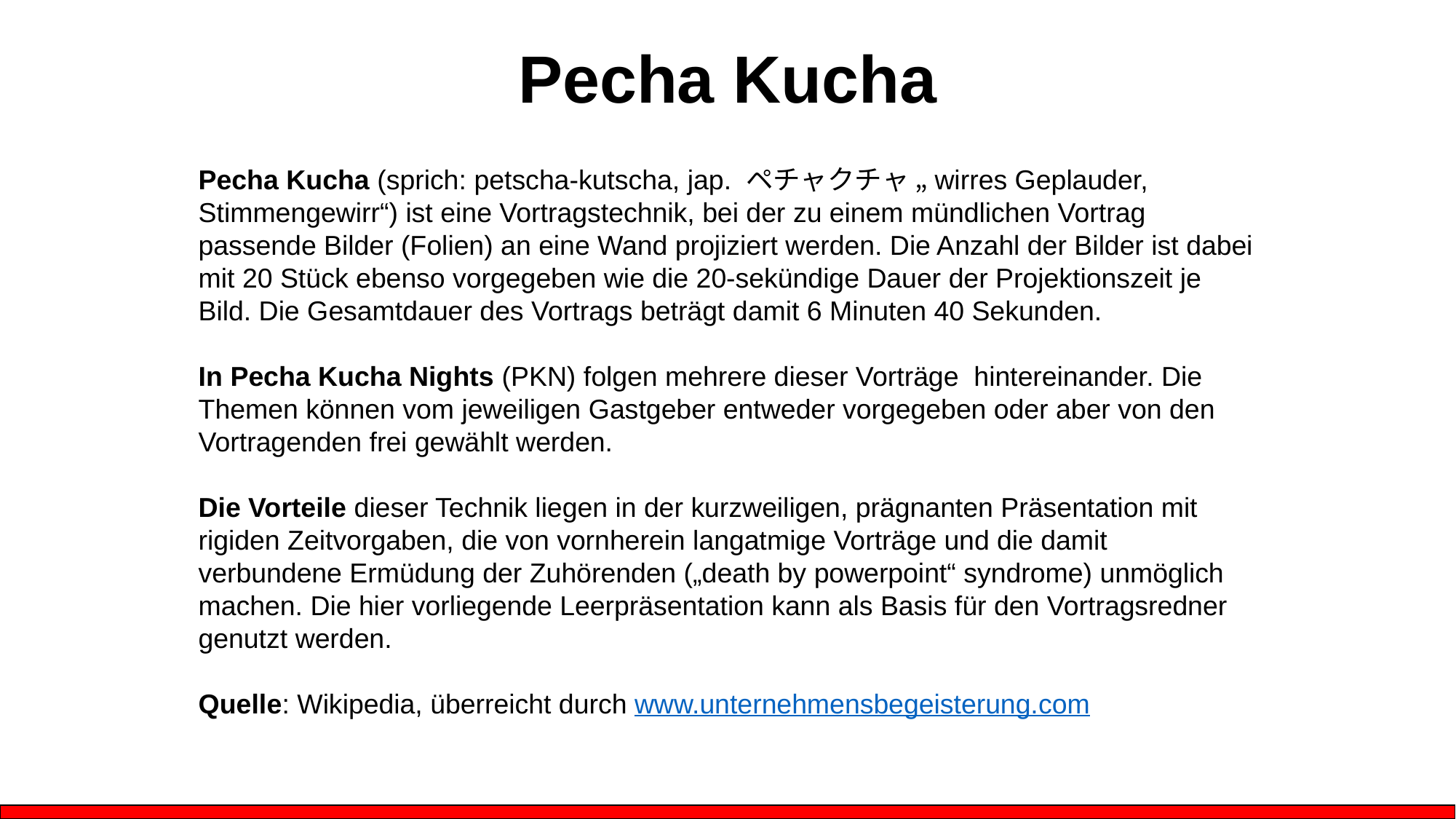

Pecha Kucha
Pecha Kucha (sprich: petscha-kutscha, jap. ペチャクチャ „wirres Geplauder, Stimmengewirr“) ist eine Vortragstechnik, bei der zu einem mündlichen Vortrag passende Bilder (Folien) an eine Wand projiziert werden. Die Anzahl der Bilder ist dabei mit 20 Stück ebenso vorgegeben wie die 20-sekündige Dauer der Projektionszeit je Bild. Die Gesamtdauer des Vortrags beträgt damit 6 Minuten 40 Sekunden.

In Pecha Kucha Nights (PKN) folgen mehrere dieser Vorträge  hintereinander. Die Themen können vom jeweiligen Gastgeber entweder vorgegeben oder aber von den Vortragenden frei gewählt werden.

Die Vorteile dieser Technik liegen in der kurzweiligen, prägnanten Präsentation mit rigiden Zeitvorgaben, die von vornherein langatmige Vorträge und die damit verbundene Ermüdung der Zuhörenden („death by powerpoint“ syndrome) unmöglich machen. Die hier vorliegende Leerpräsentation kann als Basis für den Vortragsredner genutzt werden.

Quelle: Wikipedia, überreicht durch www.unternehmensbegeisterung.com